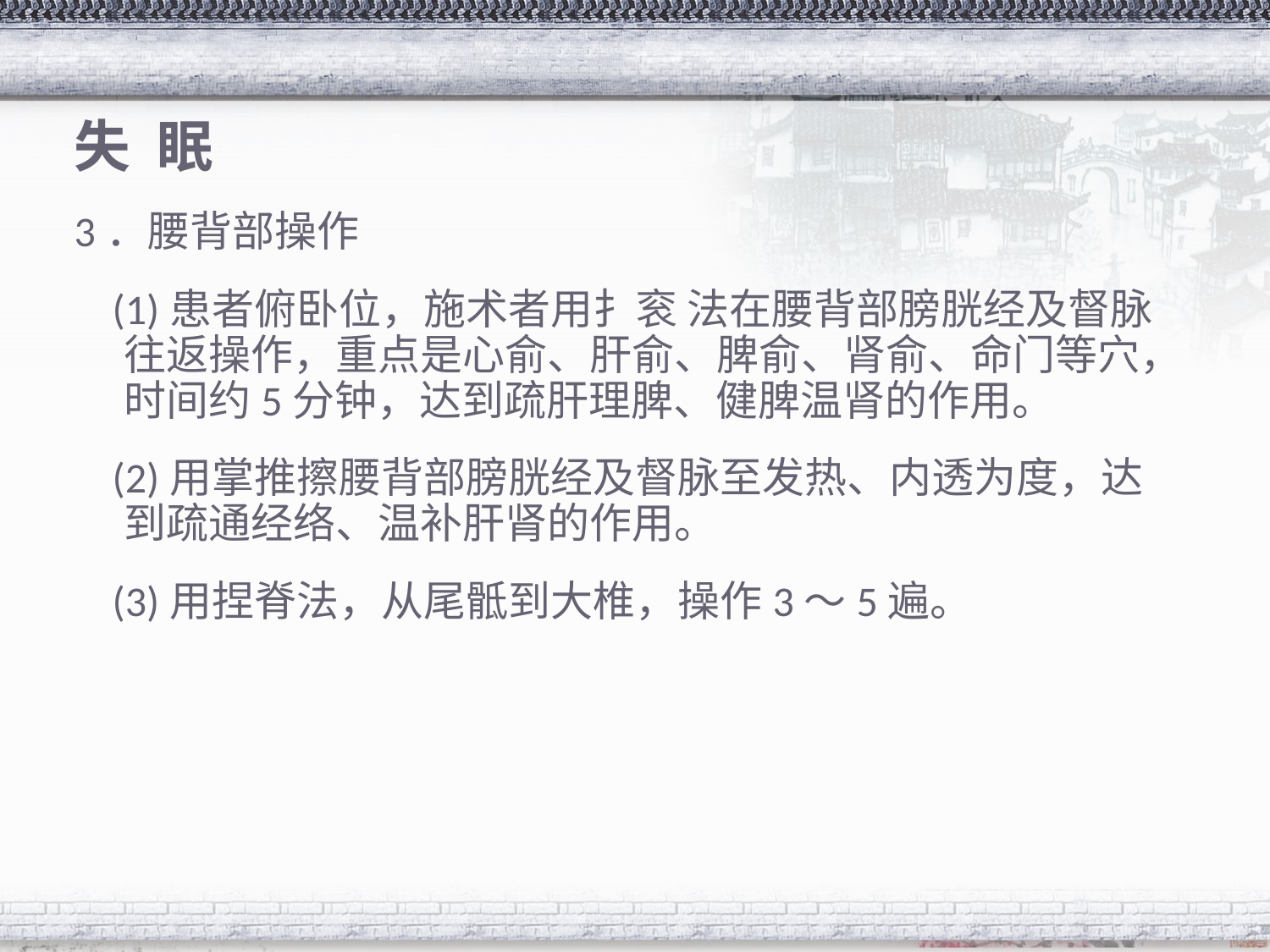

# 失  眠
3．腰背部操作
    (1)患者俯卧位，施术者用扌衮 法在腰背部膀胱经及督脉往返操作，重点是心俞、肝俞、脾俞、肾俞、命门等穴，时间约5分钟，达到疏肝理脾、健脾温肾的作用。
    (2)用掌推擦腰背部膀胱经及督脉至发热、内透为度，达到疏通经络、温补肝肾的作用。
    (3)用捏脊法，从尾骶到大椎，操作3～5遍。